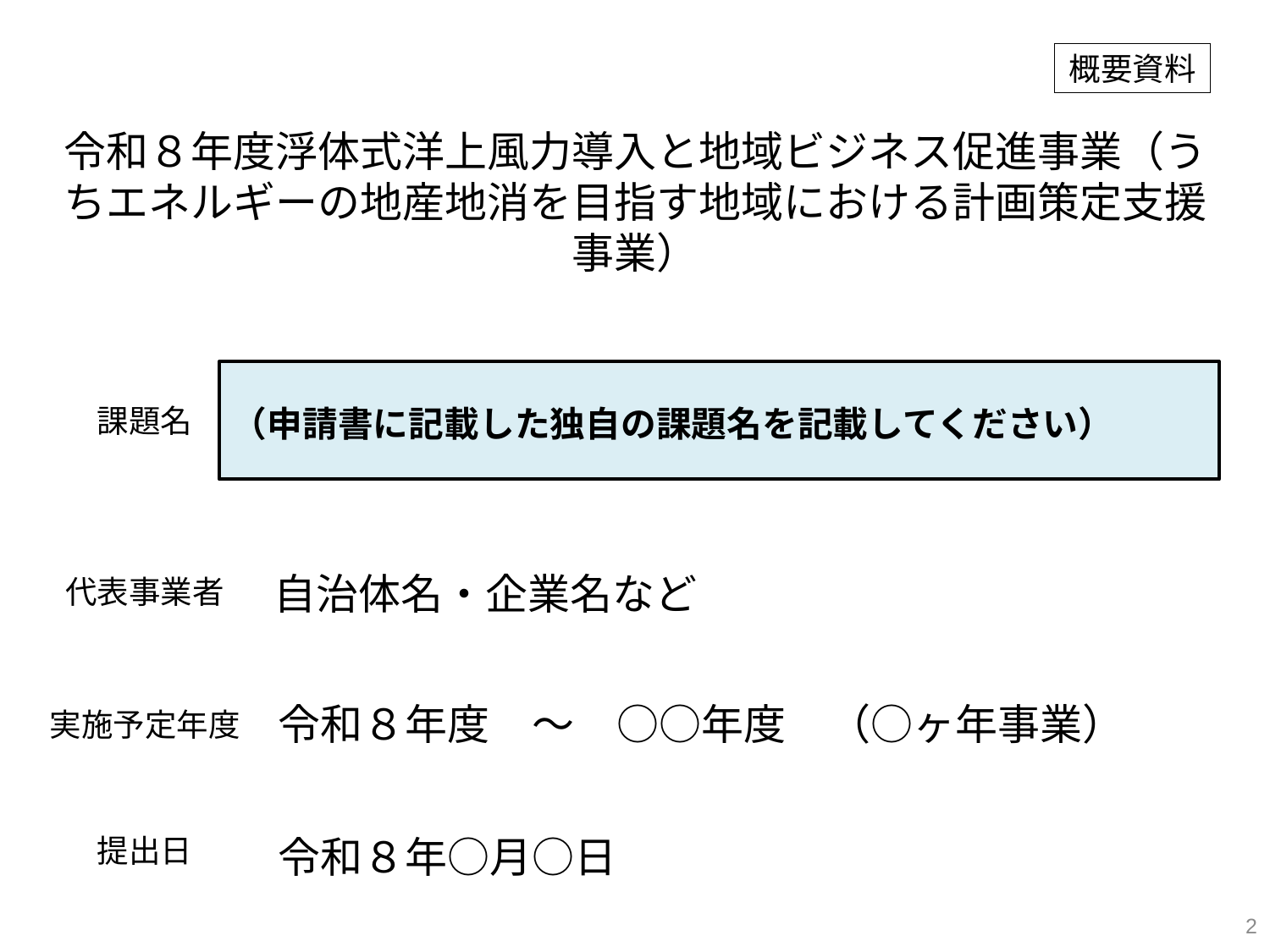

概要資料
# 令和８年度浮体式洋上風力導入と地域ビジネス促進事業（うちエネルギーの地産地消を目指す地域における計画策定支援事業）
（申請書に記載した独自の課題名を記載してください）
課題名
自治体名・企業名など
代表事業者
令和８年度　～　○○年度　（○ヶ年事業）
実施予定年度

提出日
令和８年○月○日
2